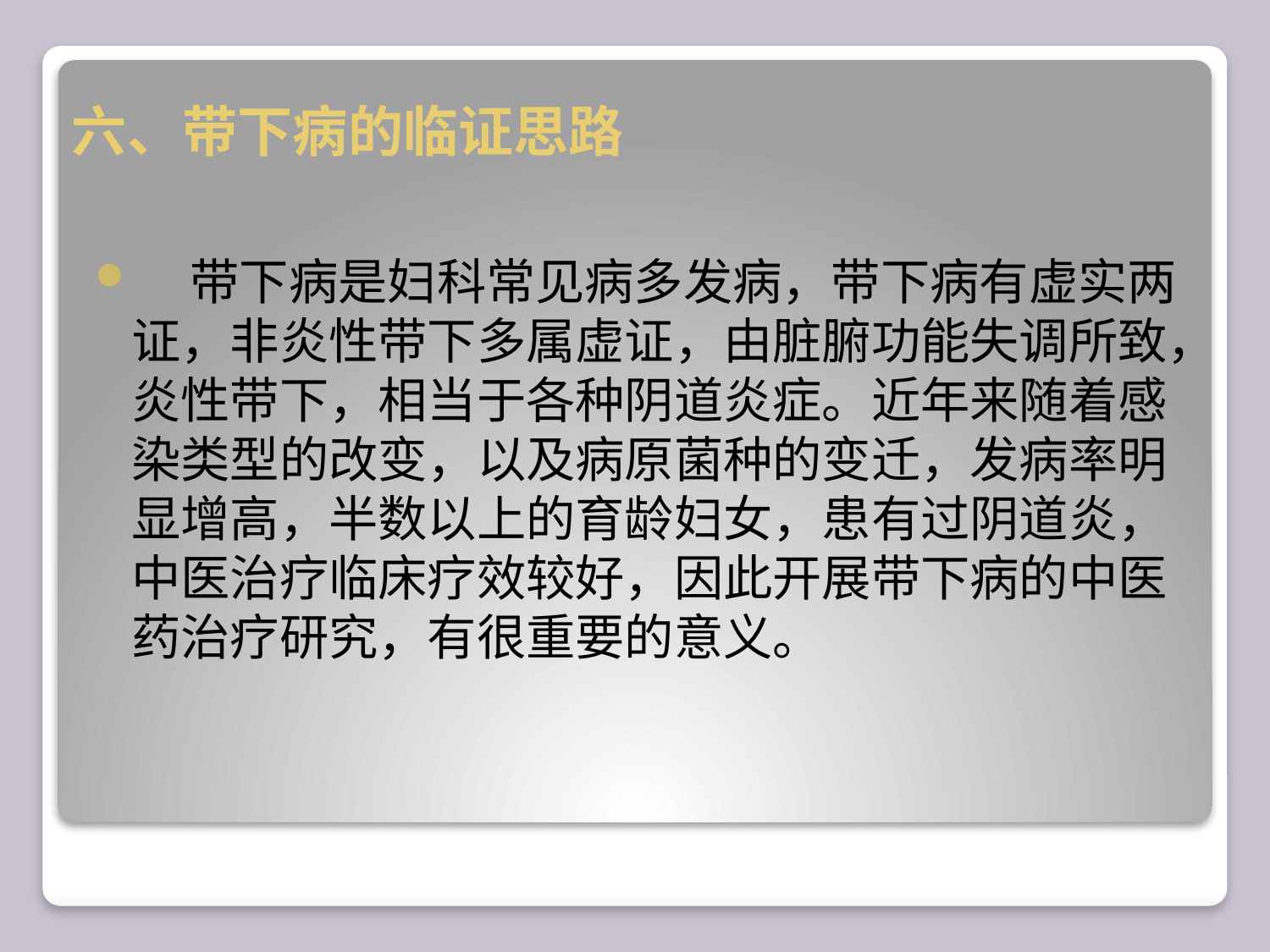

# 六、带下病的临证思路
    带下病是妇科常见病多发病，带下病有虚实两证，非炎性带下多属虚证，由脏腑功能失调所致，炎性带下，相当于各种阴道炎症。近年来随着感染类型的改变，以及病原菌种的变迁，发病率明显增高，半数以上的育龄妇女，患有过阴道炎，中医治疗临床疗效较好，因此开展带下病的中医药治疗研究，有很重要的意义。